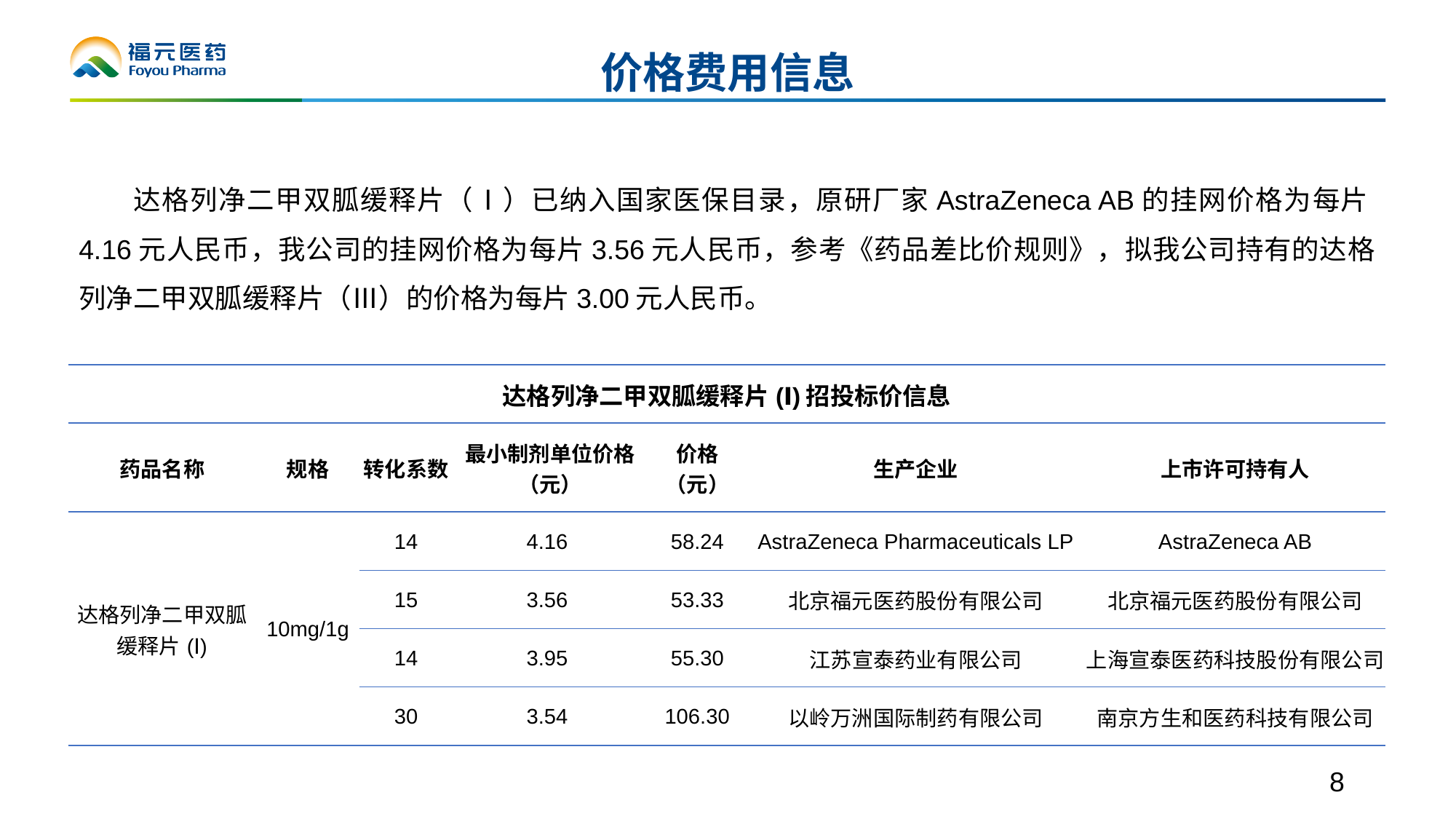

价格费用信息
达格列净二甲双胍缓释片（Ⅰ）已纳入国家医保目录，原研厂家AstraZeneca AB的挂网价格为每片4.16元人民币，我公司的挂网价格为每片3.56元人民币，参考《药品差比价规则》，拟我公司持有的达格列净二甲双胍缓释片（Ⅲ）的价格为每片3.00元人民币。
| 达格列净二甲双胍缓释片(Ⅰ)招投标价信息 |  |  |  |  |  |  |
| --- | --- | --- | --- | --- | --- | --- |
| 药品名称 | 规格 | 转化系数 | 最小制剂单位价格（元） | 价格 （元） | 生产企业 | 上市许可持有人 |
| 达格列净二甲双胍缓释片(Ⅰ) | 10mg/1g | 14 | 4.16 | 58.24 | AstraZeneca Pharmaceuticals LP | AstraZeneca AB |
|  |  | 15 | 3.56 | 53.33 | 北京福元医药股份有限公司 | 北京福元医药股份有限公司 |
|  |  | 14 | 3.95 | 55.30 | 江苏宣泰药业有限公司 | 上海宣泰医药科技股份有限公司 |
|  |  | 30 | 3.54 | 106.30 | 以岭万洲国际制药有限公司 | 南京方生和医药科技有限公司 |
8